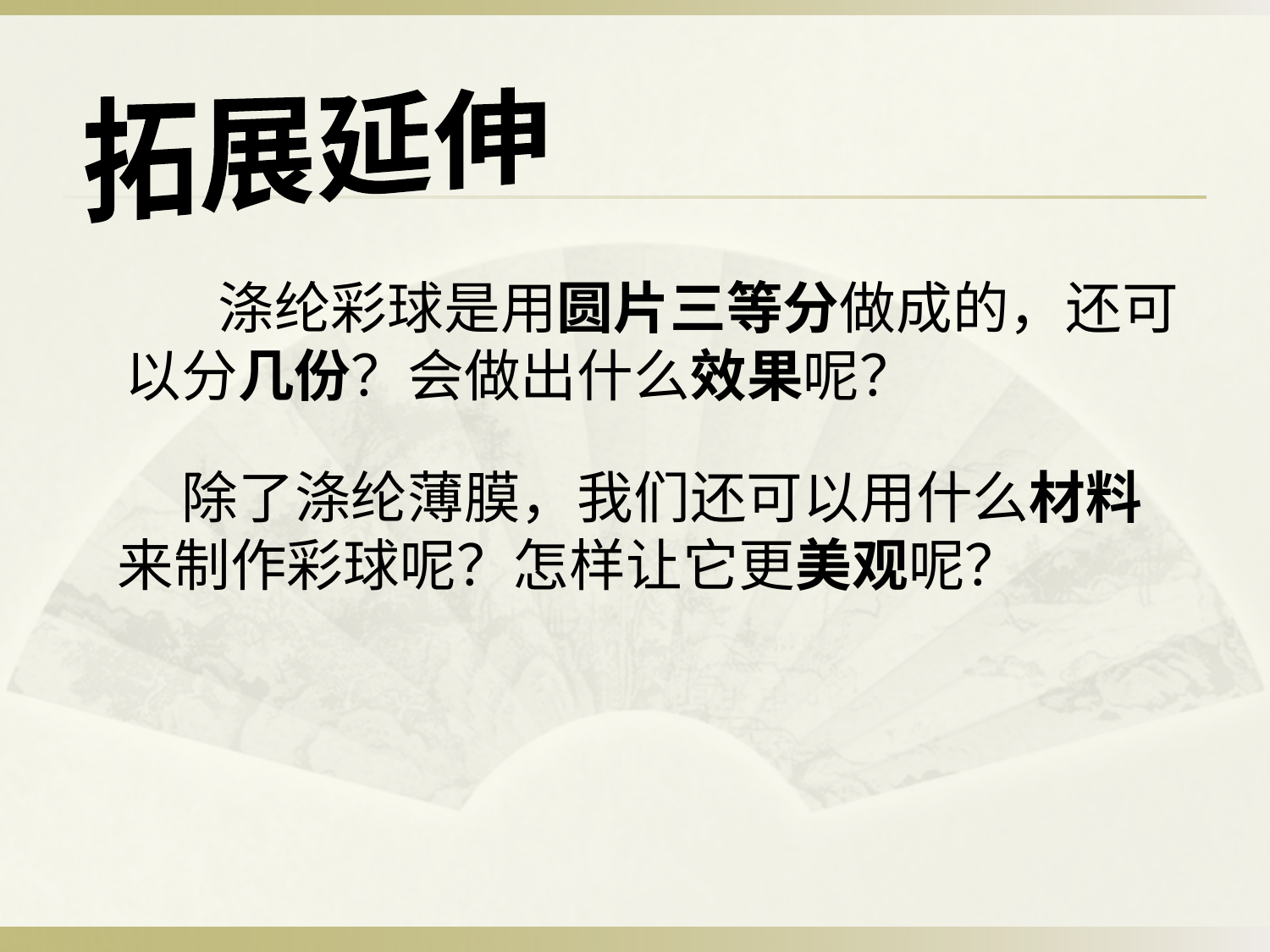

拓展延伸
          涤纶彩球是用圆片三等分做成的，还可以分几份？会做出什么效果呢？

    除了涤纶薄膜，我们还可以用什么材料来制作彩球呢？怎样让它更美观呢？